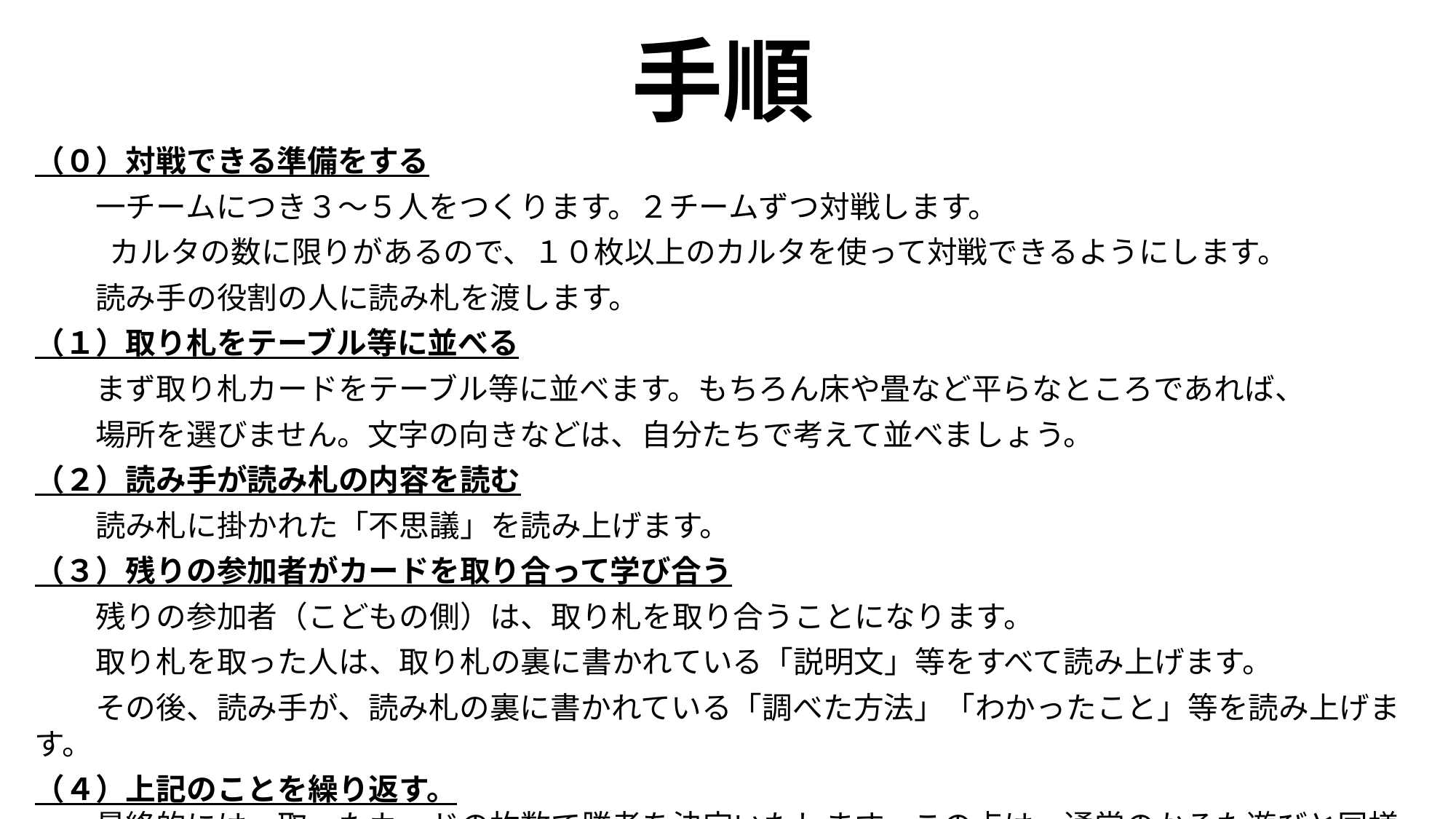

# 手順
（０）対戦できる準備をする
　　一チームにつき３～５人をつくります。２チームずつ対戦します。
 　　カルタの数に限りがあるので、１０枚以上のカルタを使って対戦できるようにします。
　　読み手の役割の人に読み札を渡します。
（１）取り札をテーブル等に並べる
　　まず取り札カードをテーブル等に並べます。もちろん床や畳など平らなところであれば、
　　場所を選びません。文字の向きなどは、自分たちで考えて並べましょう。
（２）読み手が読み札の内容を読む
　　読み札に掛かれた「不思議」を読み上げます。
（３）残りの参加者がカードを取り合って学び合う
　　残りの参加者（こどもの側）は、取り札を取り合うことになります。
　　取り札を取った人は、取り札の裏に書かれている「説明文」等をすべて読み上げます。
　　その後、読み手が、読み札の裏に書かれている「調べた方法」「わかったこと」等を読み上げます。
（４）上記のことを繰り返す。
　　最終的には、取ったカードの枚数で勝者を決定いたします。この点は、通常のかるた遊びと同様です。